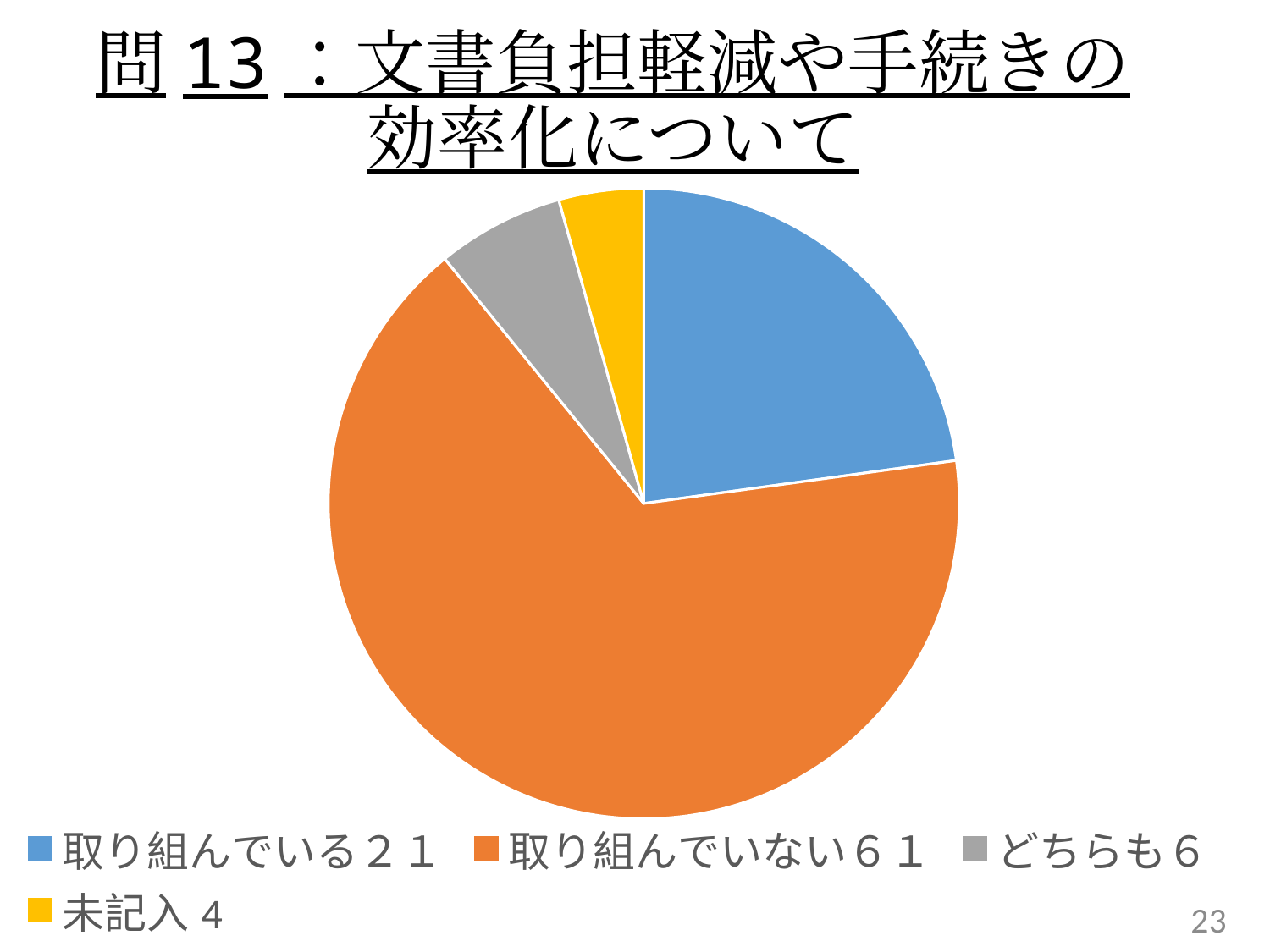

# 問13：文書負担軽減や手続きの 効率化について

### Chart

| Category |  |
|---|---|
| 取り組んでいる２１ | 21.0 |
| 取り組んでいない６１ | 61.0 |
| どちらも６ | 6.0 |
| 未記入4 | 4.0 |
23